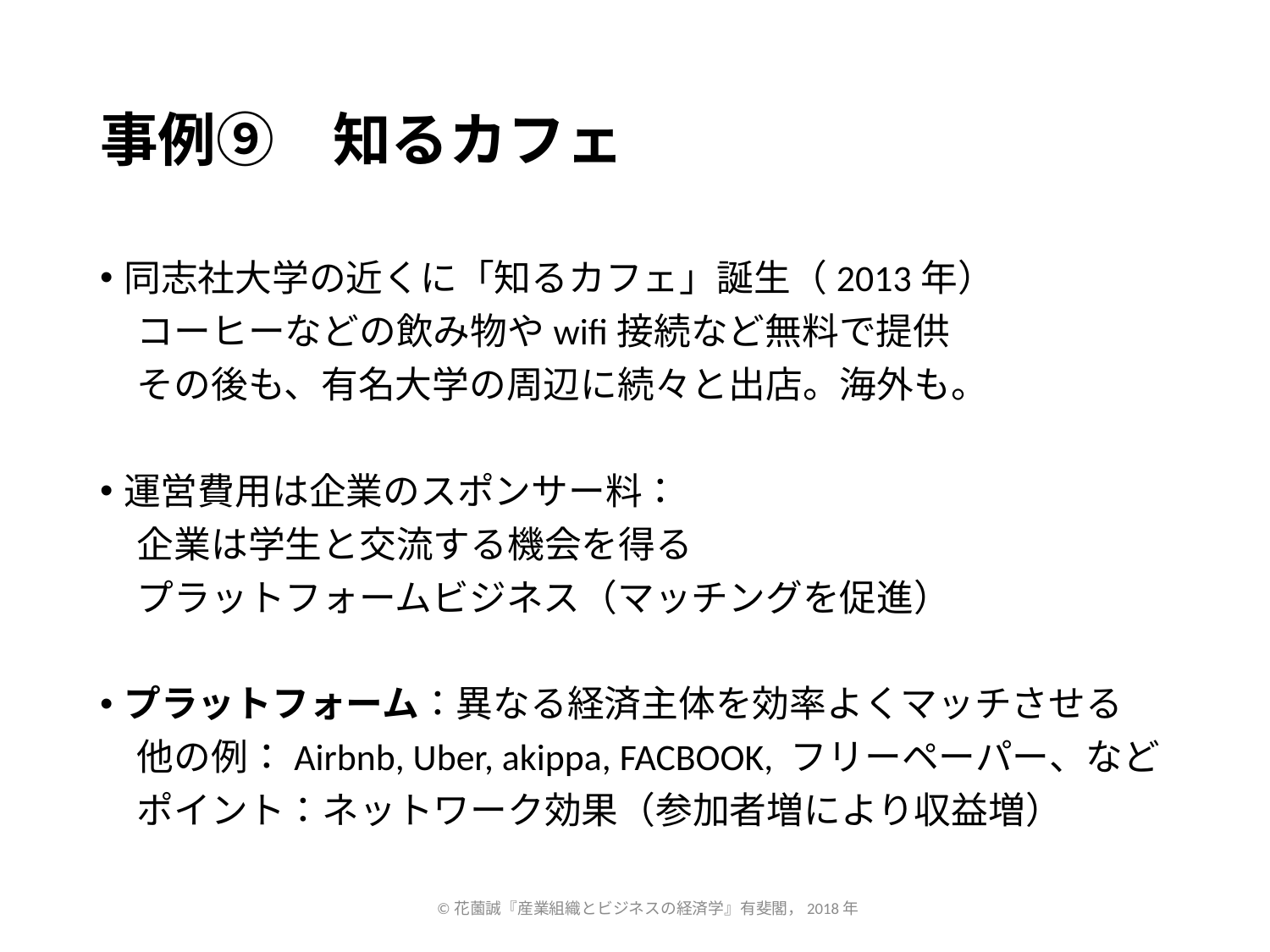

# 事例⑨　知るカフェ
同志社大学の近くに「知るカフェ」誕生（2013年）
　コーヒーなどの飲み物やwifi接続など無料で提供
　その後も、有名大学の周辺に続々と出店。海外も。

運営費用は企業のスポンサー料：
　企業は学生と交流する機会を得る
　プラットフォームビジネス（マッチングを促進）

プラットフォーム：異なる経済主体を効率よくマッチさせる
　他の例：Airbnb, Uber, akippa, FACBOOK, フリーペーパー、など
　ポイント：ネットワーク効果（参加者増により収益増）
©花薗誠『産業組織とビジネスの経済学』有斐閣，2018年